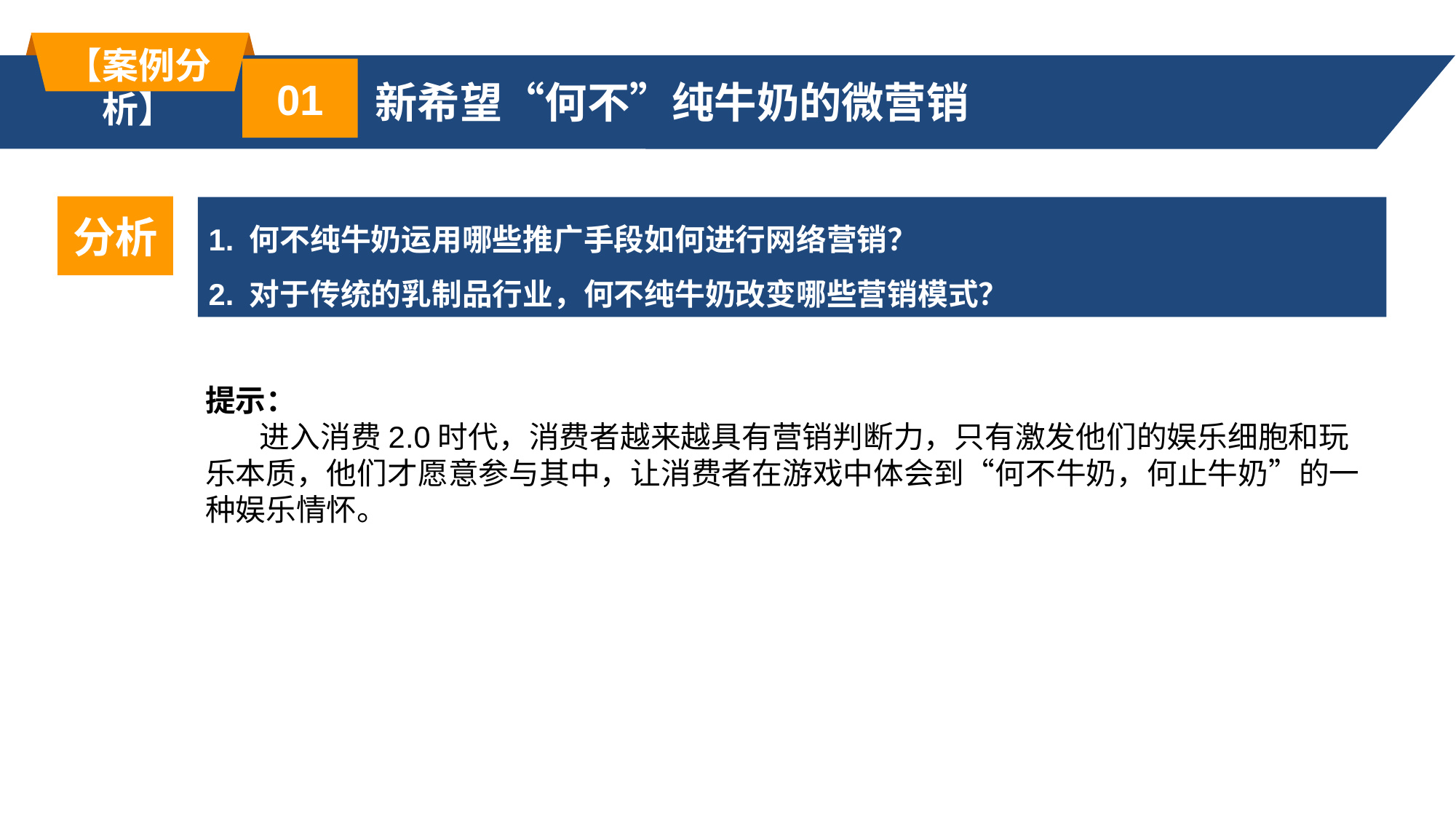

【案例分析】

01
新希望“何不”纯牛奶的微营销
分析
1. 何不纯牛奶运用哪些推广手段如何进行网络营销？
2. 对于传统的乳制品行业，何不纯牛奶改变哪些营销模式？
提示：
       进入消费2.0时代，消费者越来越具有营销判断力，只有激发他们的娱乐细胞和玩乐本质，他们才愿意参与其中，让消费者在游戏中体会到“何不牛奶，何止牛奶”的一种娱乐情怀。